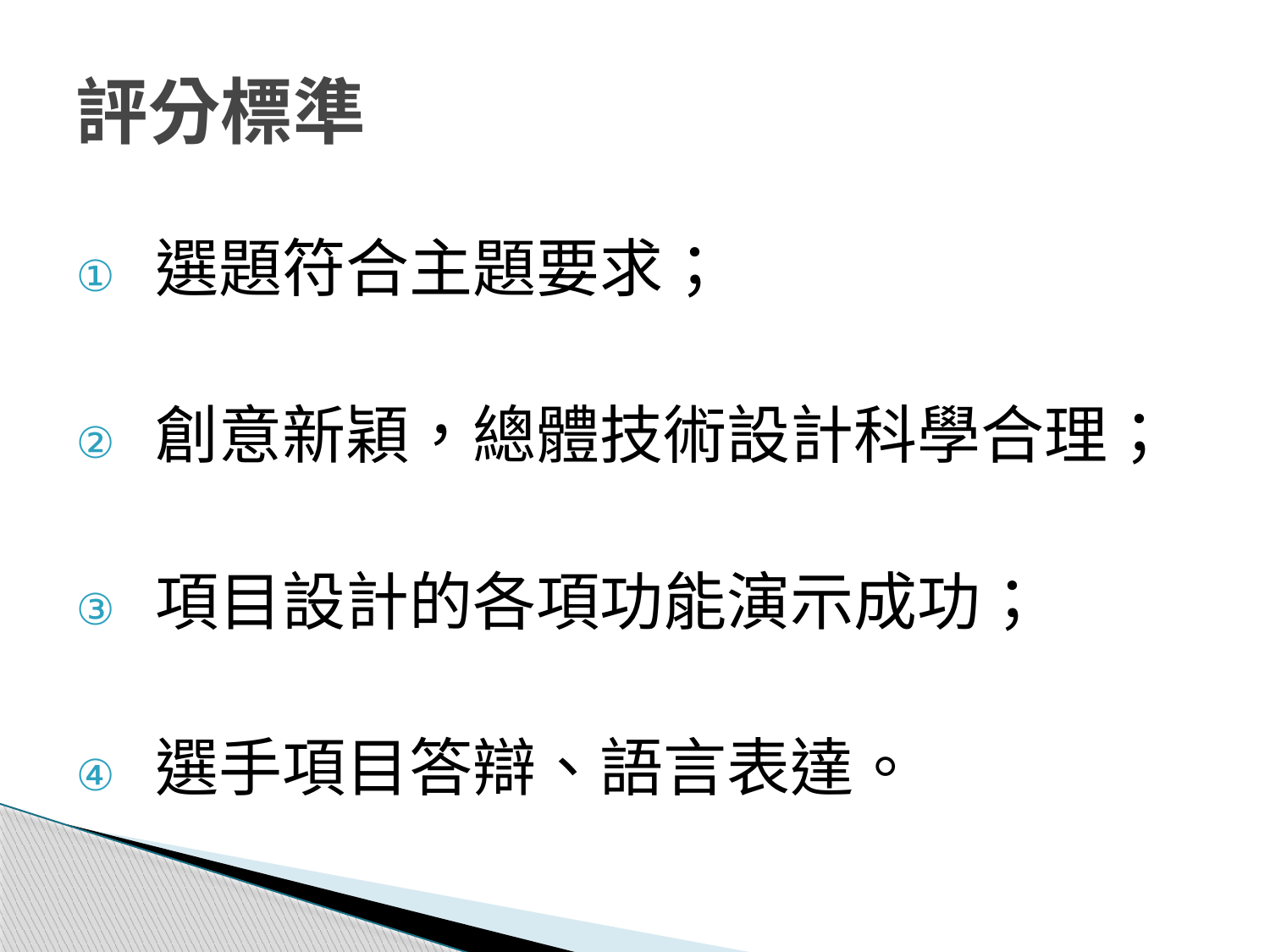

# 評分標準
選題符合主題要求；

創意新穎，總體技術設計科學合理；

項目設計的各項功能演示成功；

選手項目答辯、語言表達。